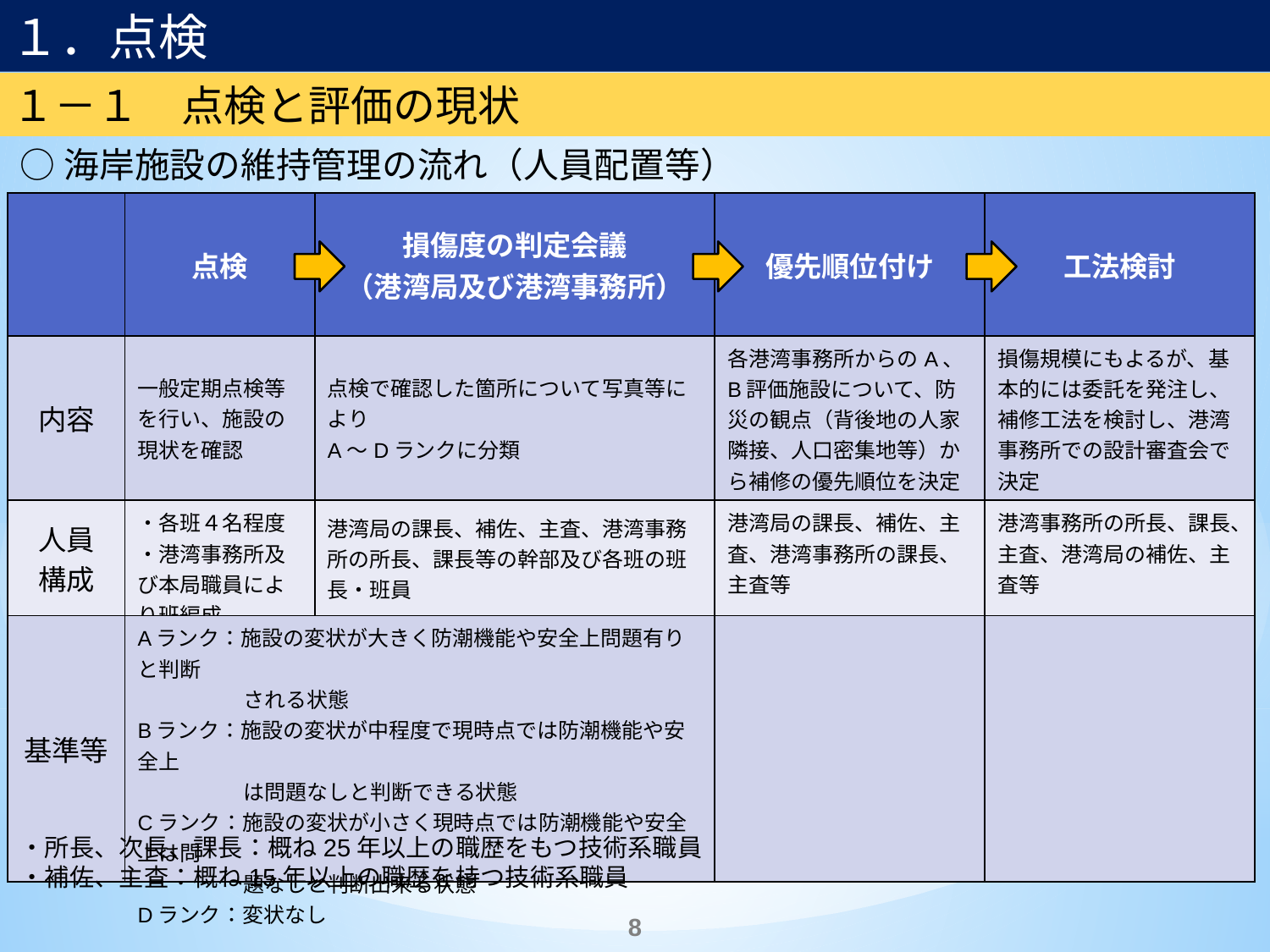

１．点検
１－１　点検と評価の現状
○海岸施設の維持管理の流れ（人員配置等）
|  | 点検 | 損傷度の判定会議 （港湾局及び港湾事務所） | 優先順位付け | 工法検討 |
| --- | --- | --- | --- | --- |
| 内容 | 一般定期点検等を行い、施設の現状を確認 | 点検で確認した箇所について写真等により A～Dランクに分類 | 各港湾事務所からのA、B評価施設について、防災の観点（背後地の人家隣接、人口密集地等）から補修の優先順位を決定 | 損傷規模にもよるが、基本的には委託を発注し、補修工法を検討し、港湾事務所での設計審査会で決定 |
| 人員 構成 | ・各班４名程度 ・港湾事務所及び本局職員により班編成 | 港湾局の課長、補佐、主査、港湾事務所の所長、課長等の幹部及び各班の班長・班員 | 港湾局の課長、補佐、主査、港湾事務所の課長、主査等 | 港湾事務所の所長、課長、主査、港湾局の補佐、主査等 |
| 基準等 | Aランク：施設の変状が大きく防潮機能や安全上問題有りと判断 　　　　　される状態 Bランク：施設の変状が中程度で現時点では防潮機能や安全上 　　　　　は問題なしと判断できる状態 Cランク：施設の変状が小さく現時点では防潮機能や安全上は問　 　　　　　題なしと判断出来る状態 Dランク：変状なし |  |  |  |

・所長、次長、課長：概ね25年以上の職歴をもつ技術系職員
・補佐、主査：概ね15年以上の職歴を持つ技術系職員
8